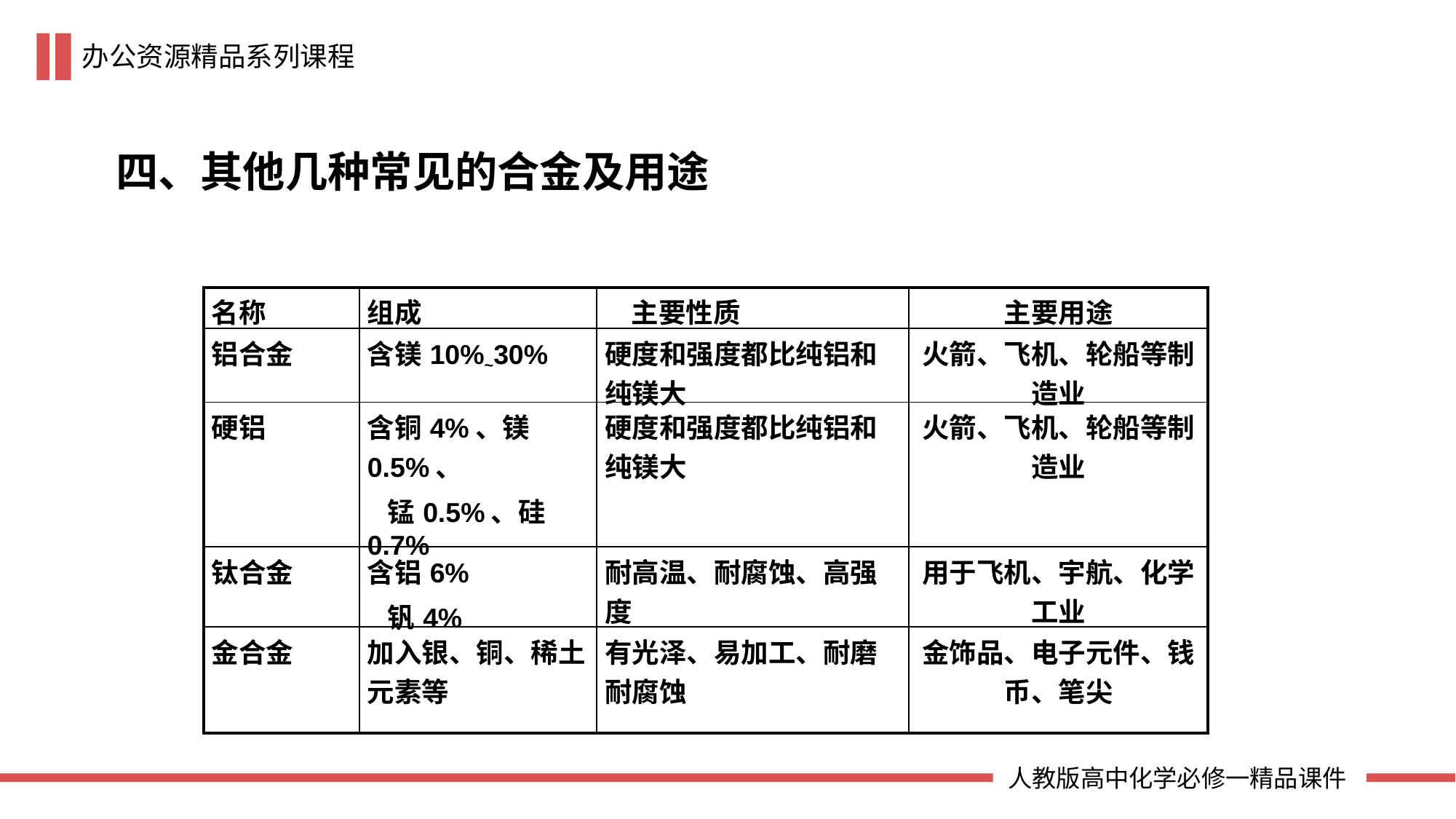

四、其他几种常见的合金及用途
| 名称 | 组成 | 主要性质 | 主要用途 |
| --- | --- | --- | --- |
| 铝合金 | 含镁10%~30% | 硬度和强度都比纯铝和纯镁大 | 火箭、飞机、轮船等制造业 |
| 硬铝 | 含铜4%、镁0.5%、 锰0.5%、硅0.7% | 硬度和强度都比纯铝和纯镁大 | 火箭、飞机、轮船等制造业 |
| 钛合金 | 含铝6% 钒4% | 耐高温、耐腐蚀、高强度 | 用于飞机、宇航、化学工业 |
| 金合金 | 加入银、铜、稀土元素等 | 有光泽、易加工、耐磨耐腐蚀 | 金饰品、电子元件、钱币、笔尖 |